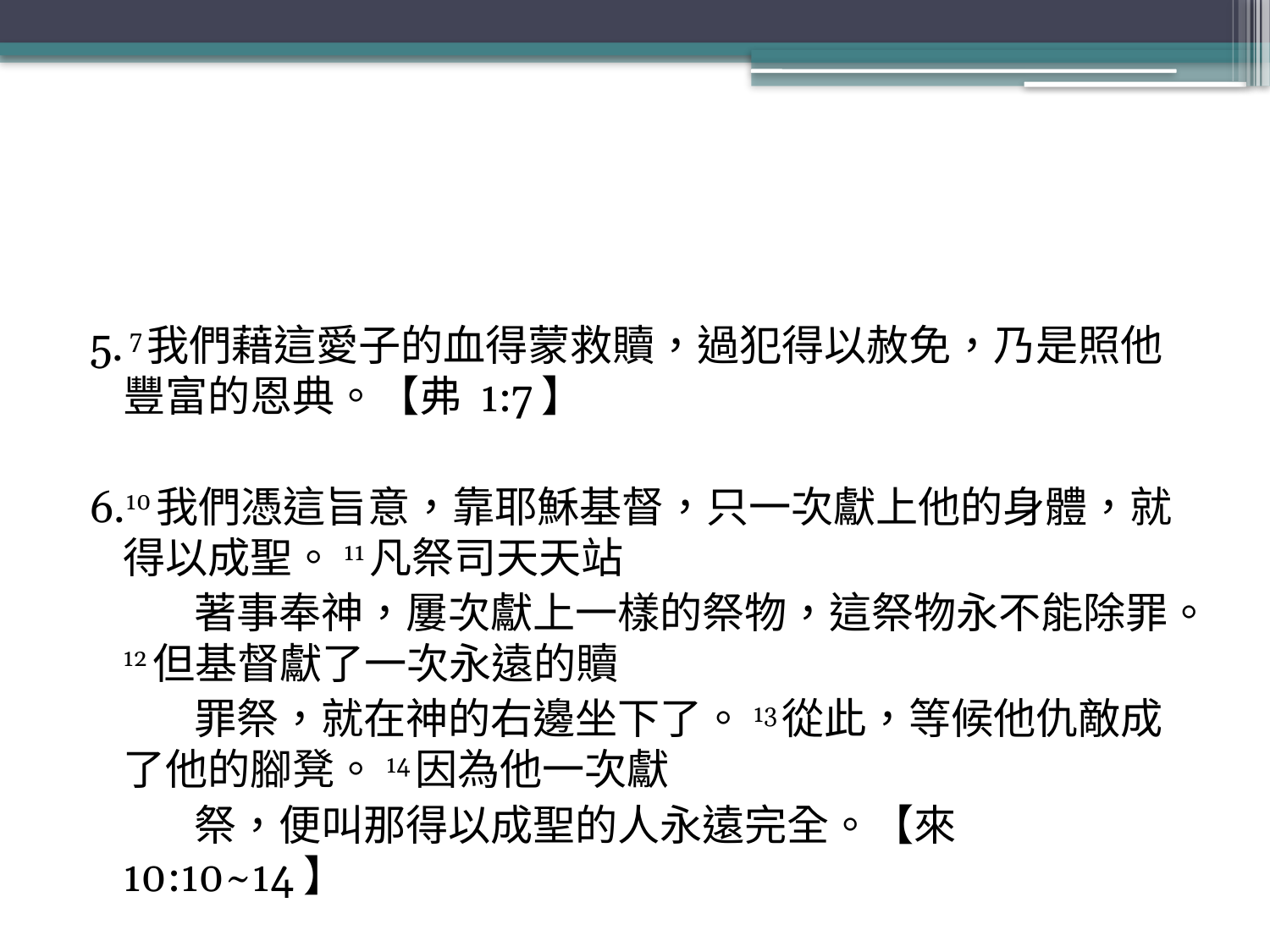

#
5. 7我們藉這愛子的血得蒙救贖，過犯得以赦免，乃是照他豐富的恩典。【弗 1:7】

6.10我們憑這旨意，靠耶穌基督，只一次獻上他的身體，就得以成聖。11凡祭司天天站
          著事奉神，屢次獻上一樣的祭物，這祭物永不能除罪。12但基督獻了一次永遠的贖
          罪祭，就在神的右邊坐下了。13從此，等候他仇敵成了他的腳凳。14因為他一次獻
          祭，便叫那得以成聖的人永遠完全。【來 10:10~14】